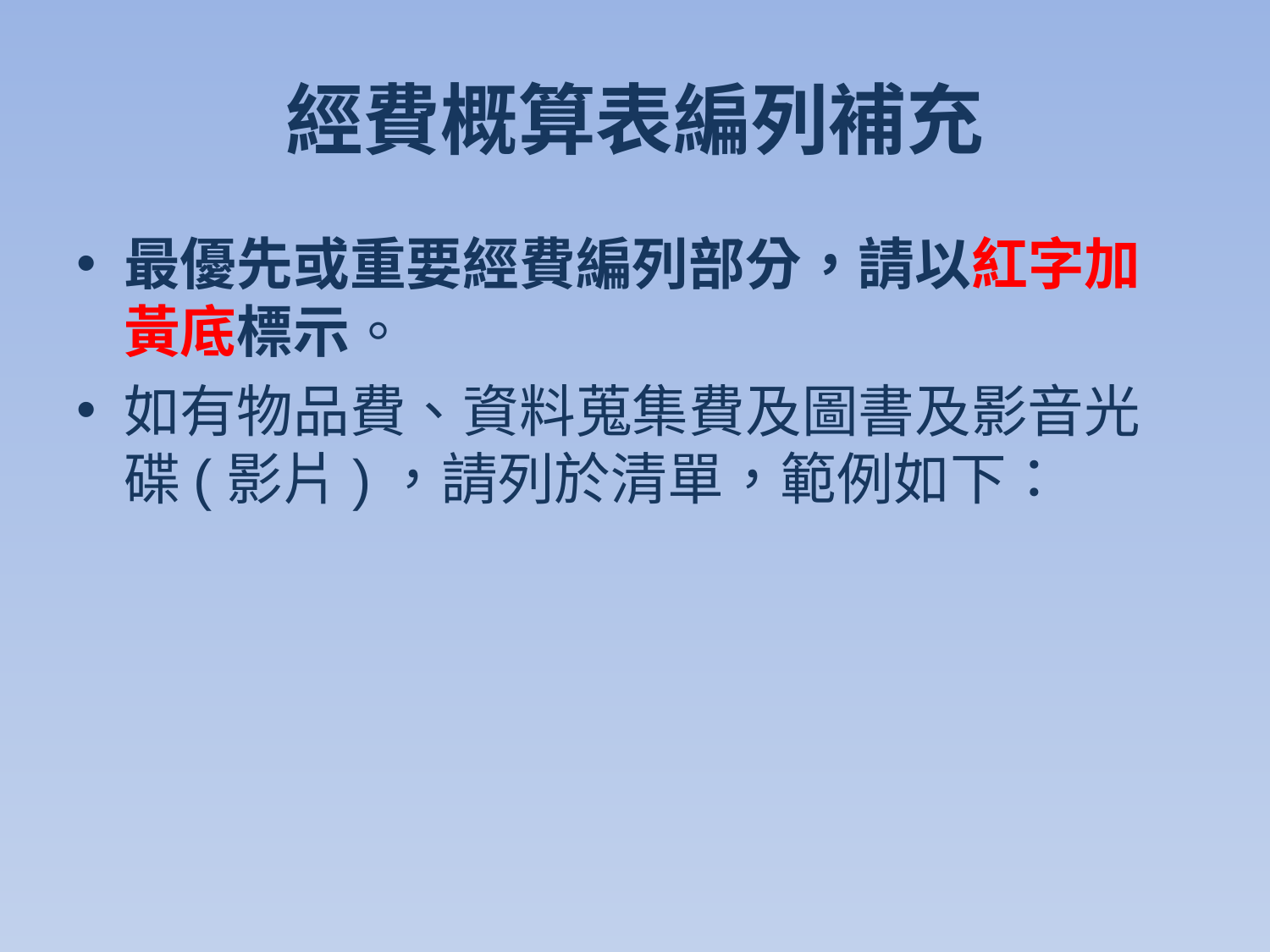

# 經費概算表編列補充
最優先或重要經費編列部分，請以紅字加黃底標示。
如有物品費、資料蒐集費及圖書及影音光碟(影片)，請列於清單，範例如下：